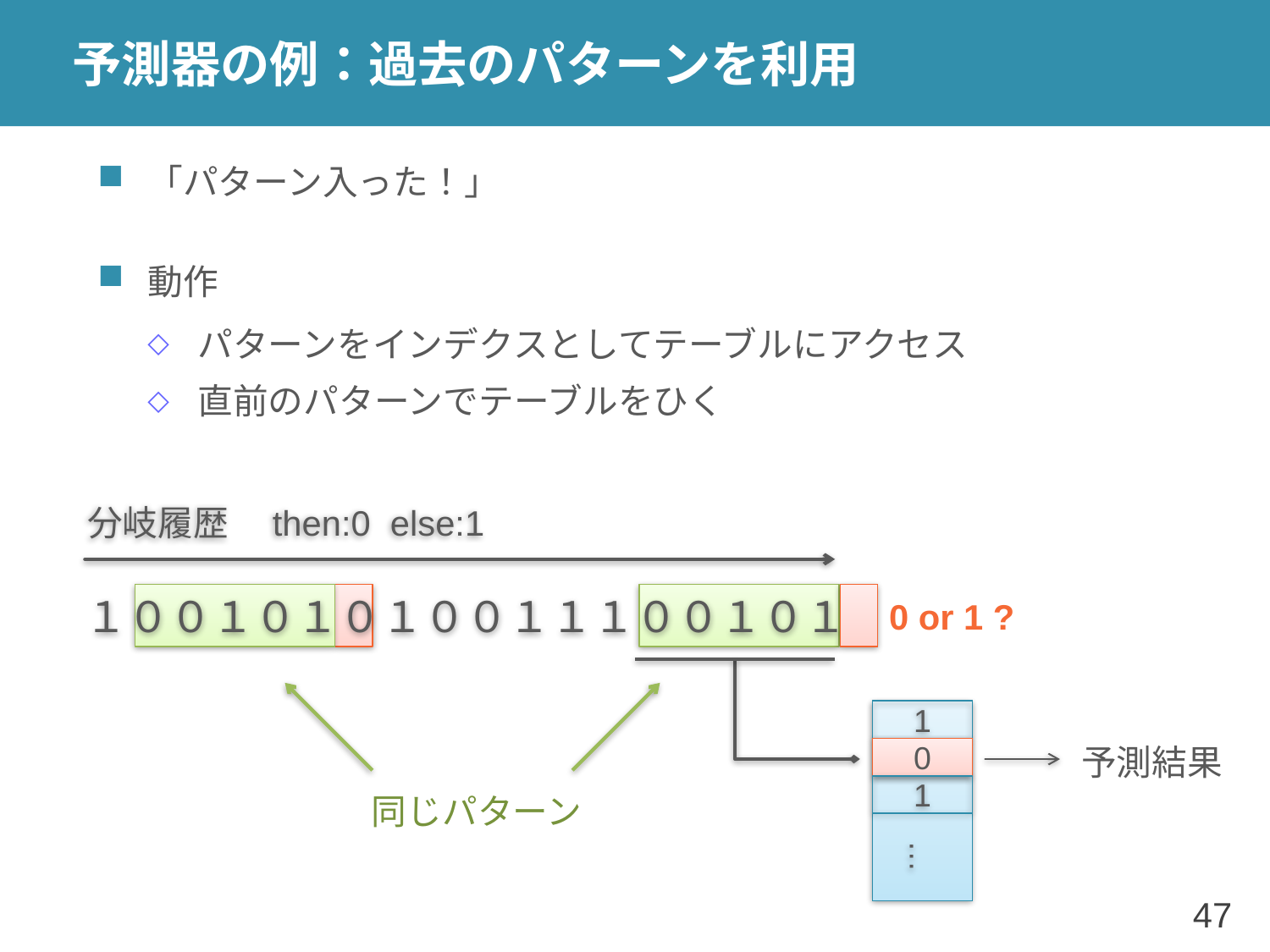

# 予測器の例：過去のパターンを利用
「パターン入った！」
動作
パターンをインデクスとしてテーブルにアクセス
直前のパターンでテーブルをひく
分岐履歴　then:0  else:1
１００１０１０１００１１１００１０１

0 or 1 ?

1
予測結果
0
1
同じパターン
…